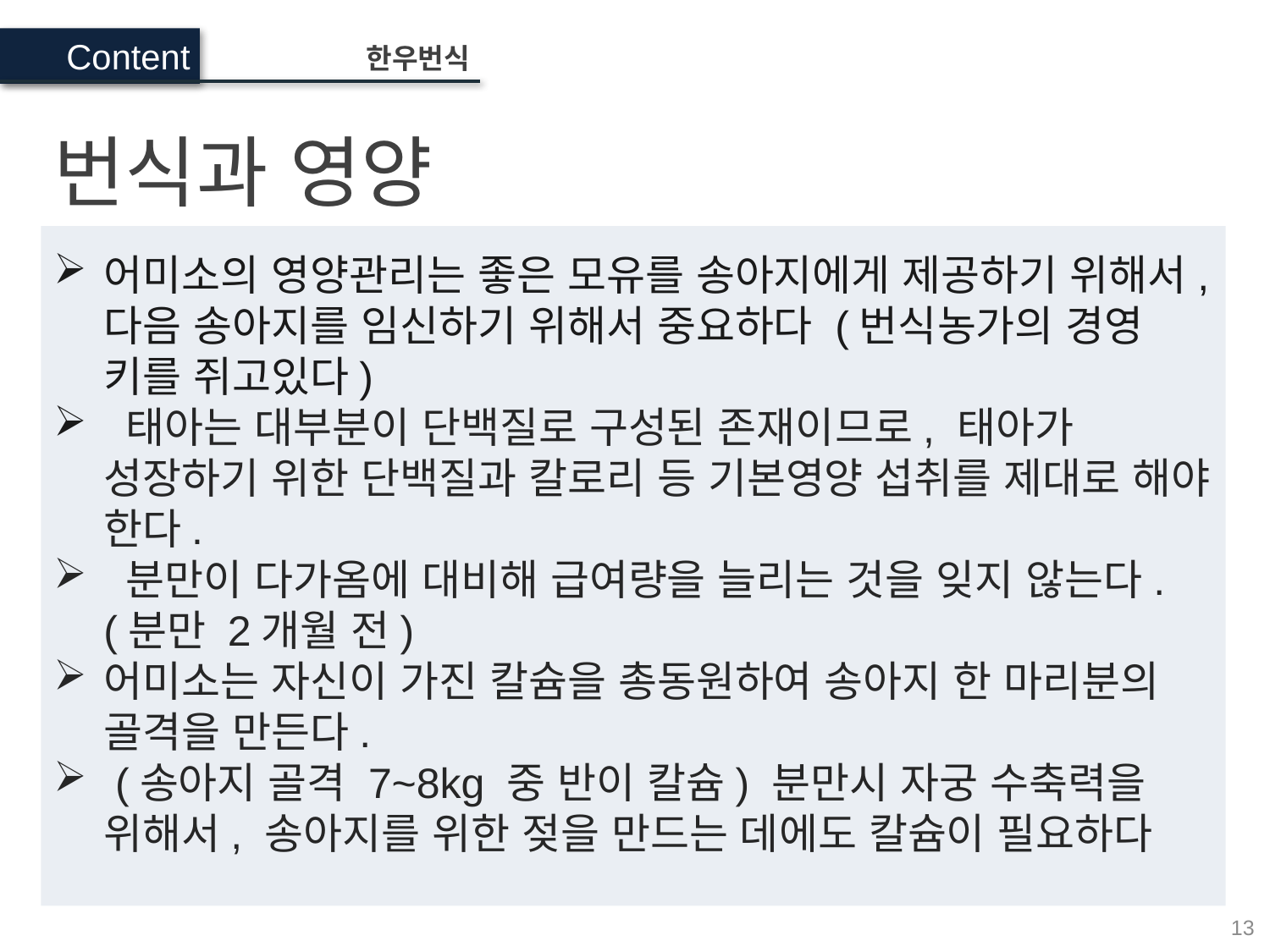

Content
한우번식
번식과 영양

어미소의 영양관리는 좋은 모유를 송아지에게 제공하기 위해서, 다음 송아지를 임신하기 위해서 중요하다 (번식농가의 경영 키를 쥐고있다)
 태아는 대부분이 단백질로 구성된 존재이므로, 태아가 성장하기 위한 단백질과 칼로리 등 기본영양 섭취를 제대로 해야 한다.
 분만이 다가옴에 대비해 급여량을 늘리는 것을 잊지 않는다. (분만 2개월 전)
어미소는 자신이 가진 칼슘을 총동원하여 송아지 한 마리분의 골격을 만든다.
 (송아지 골격 7~8kg 중 반이 칼슘) 분만시 자궁 수축력을 위해서, 송아지를 위한 젖을 만드는 데에도 칼슘이 필요하다

13